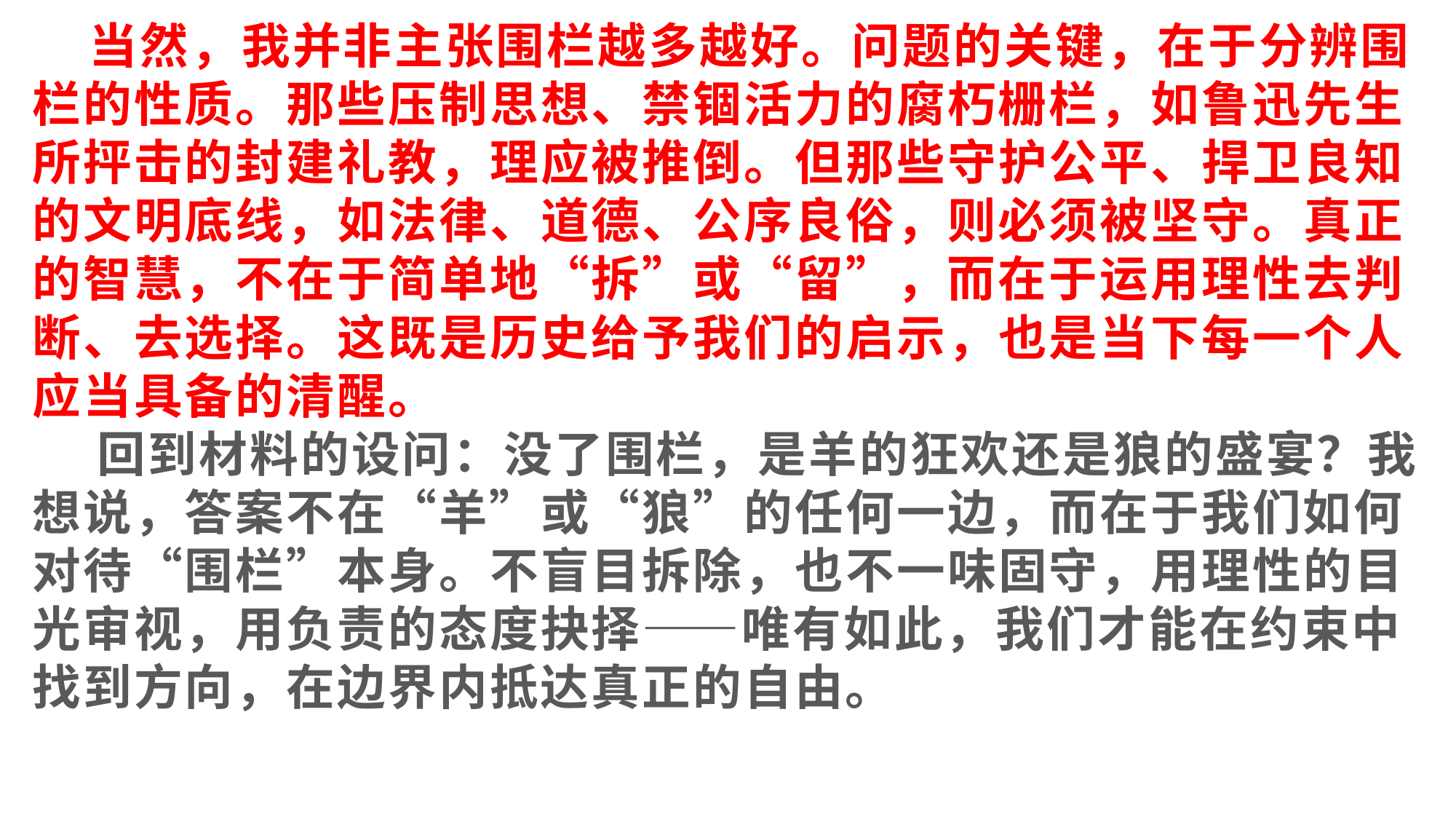

当然，我并非主张围栏越多越好。问题的关键，在于分辨围栏的性质。那些压制思想、禁锢活力的腐朽栅栏，如鲁迅先生所抨击的封建礼教，理应被推倒。但那些守护公平、捍卫良知的文明底线，如法律、道德、公序良俗，则必须被坚守。真正的智慧，不在于简单地“拆”或“留”，而在于运用理性去判断、去选择。这既是历史给予我们的启示，也是当下每一个人应当具备的清醒。
    回到材料的设问：没了围栏，是羊的狂欢还是狼的盛宴？我想说，答案不在“羊”或“狼”的任何一边，而在于我们如何对待“围栏”本身。不盲目拆除，也不一味固守，用理性的目光审视，用负责的态度抉择——唯有如此，我们才能在约束中找到方向，在边界内抵达真正的自由。